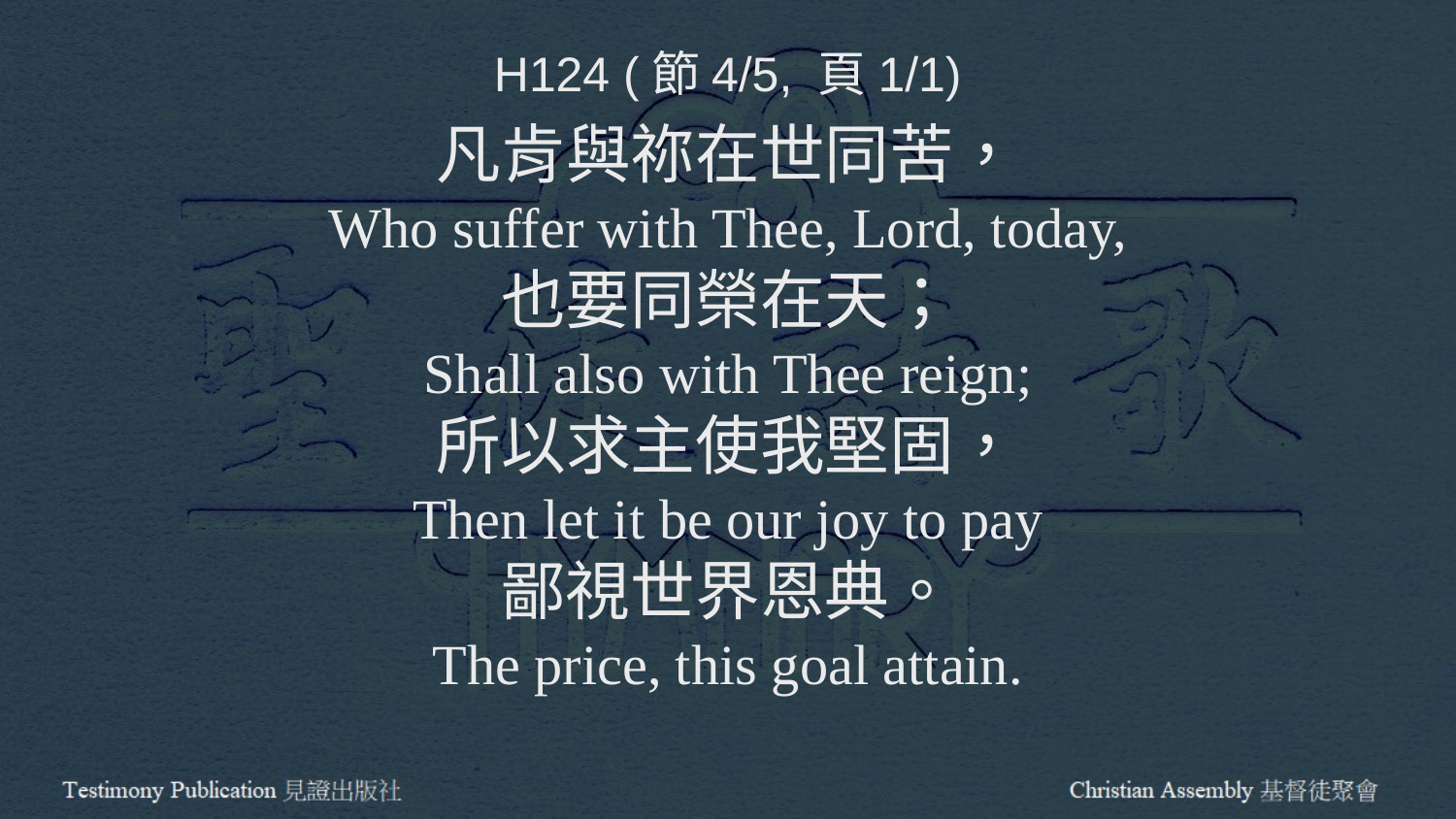

H124 (節4/5, 頁1/1)
凡肯與祢在世同苦，
Who suffer with Thee, Lord, today,
也要同榮在天；
Shall also with Thee reign;
所以求主使我堅固，
Then let it be our joy to pay
鄙視世界恩典。
The price, this goal attain.